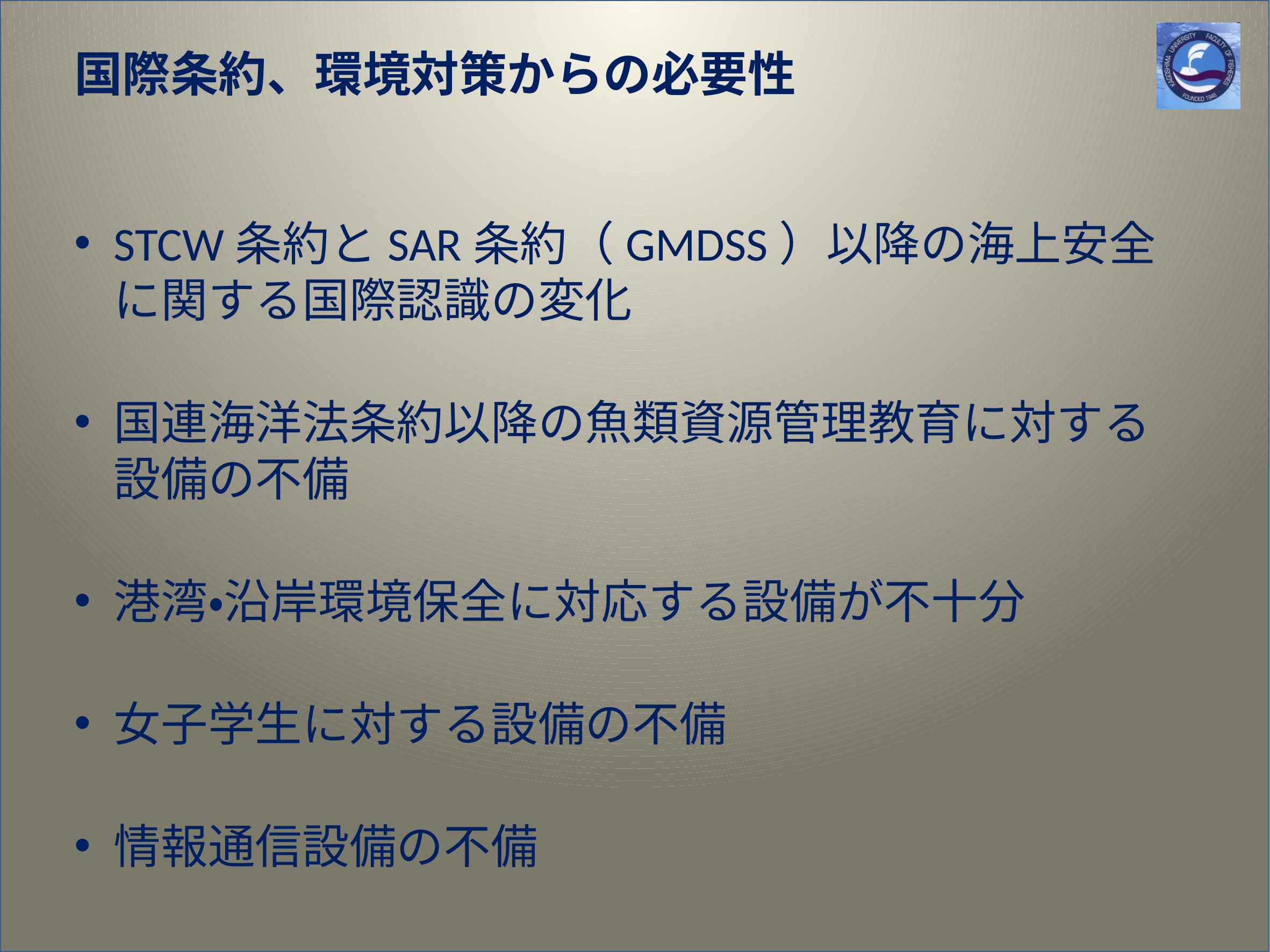

# 国際条約、環境対策からの必要性
STCW条約とSAR条約（GMDSS）以降の海上安全に関する国際認識の変化
国連海洋法条約以降の魚類資源管理教育に対する設備の不備
港湾・沿岸環境保全に対応する設備が不十分
女子学生に対する設備の不備
情報通信設備の不備